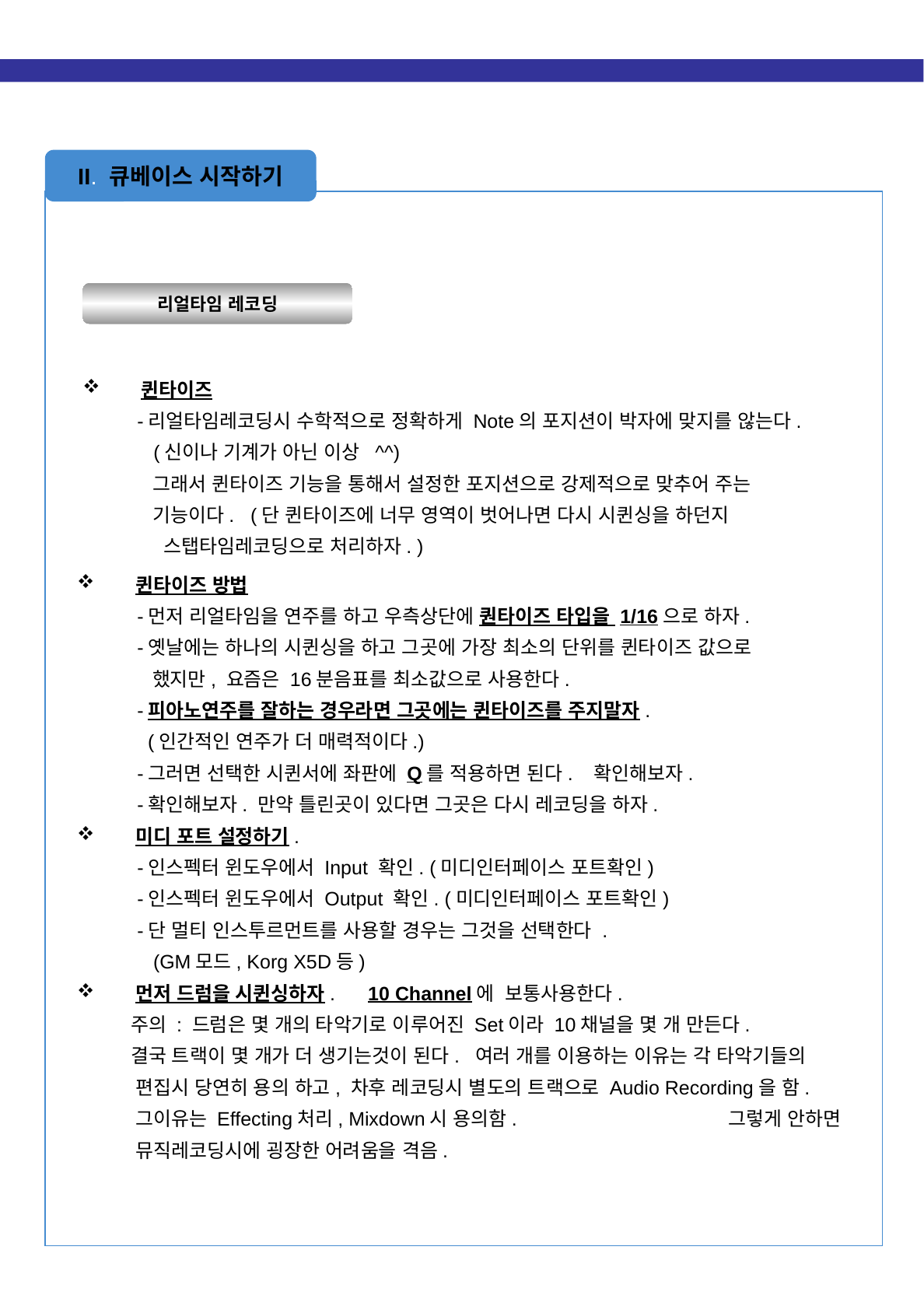

II. 큐베이스 시작하기

리얼타임 레코딩
퀸타이즈
          -리얼타임레코딩시 수학적으로 정확하게 Note의 포지션이 박자에 맞지를 않는다.
             (신이나 기계가 아닌 이상  ^^)
            그래서 퀸타이즈 기능을 통해서 설정한 포지션으로 강제적으로 맞추어 주는
            기능이다.   (단 퀸타이즈에 너무 영역이 벗어나면 다시 시퀸싱을 하던지
              스탭타임레코딩으로 처리하자. )
퀸타이즈 방법
           -먼저 리얼타임을 연주를 하고 우측상단에 퀀타이즈 타입을 1/16으로 하자.
           -옛날에는 하나의 시퀸싱을 하고 그곳에 가장 최소의 단위를 퀸타이즈 값으로
             했지만, 요즘은 16분음표를 최소값으로 사용한다.
           -피아노연주를 잘하는 경우라면 그곳에는 퀸타이즈를 주지말자.
             (인간적인 연주가 더 매력적이다.)
           -그러면 선택한 시퀸서에 좌판에 Q를 적용하면 된다.   확인해보자.
           -확인해보자. 만약 틀린곳이 있다면 그곳은 다시 레코딩을 하자.
미디 포트 설정하기.
           -인스펙터 윈도우에서 Input 확인. (미디인터페이스 포트확인)
           -인스펙터 윈도우에서 Output 확인. (미디인터페이스 포트확인)
           -단 멀티 인스투르먼트를 사용할 경우는 그것을 선택한다 .
              (GM모드, Korg X5D등)
먼저 드럼을 시퀸싱하자.      10 Channel에  보통사용한다.
         주의 : 드럼은 몇 개의 타악기로 이루어진 Set이라 10채널을 몇 개 만든다.
         결국 트랙이 몇 개가 더 생기는것이 된다.  여러 개를 이용하는 이유는 각 타악기들의 편집시 당연히 용의 하고, 차후 레코딩시 별도의 트랙으로 Audio Recording을 함.  그이유는 Effecting처리, Mixdown시 용의함.                                      그렇게 안하면 뮤직레코딩시에 굉장한 어려움을 격음.